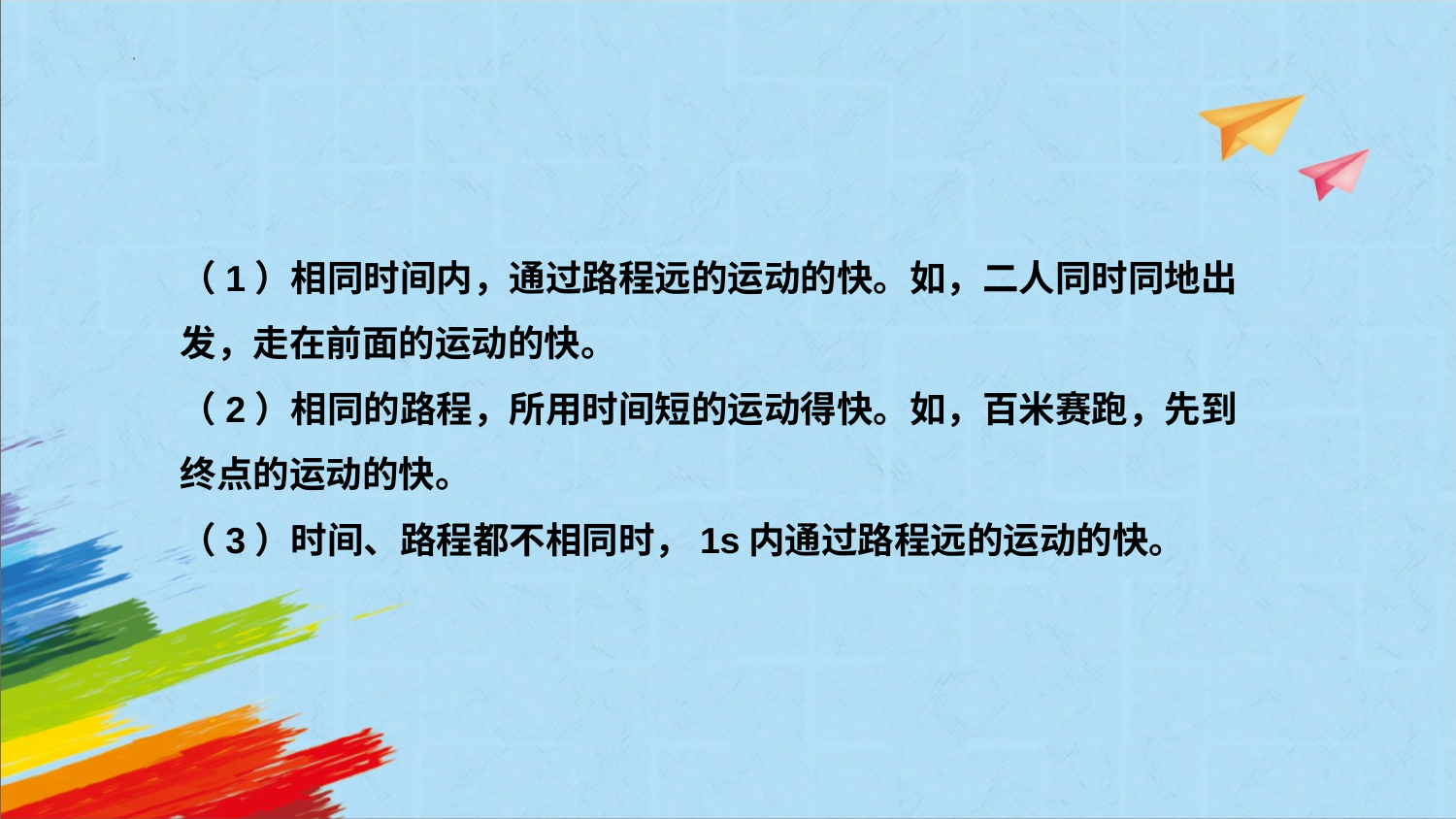

（1）相同时间内，通过路程远的运动的快。如，二人同时同地出发，走在前面的运动的快。
（2）相同的路程，所用时间短的运动得快。如，百米赛跑，先到终点的运动的快。
（3）时间、路程都不相同时，1s内通过路程远的运动的快。